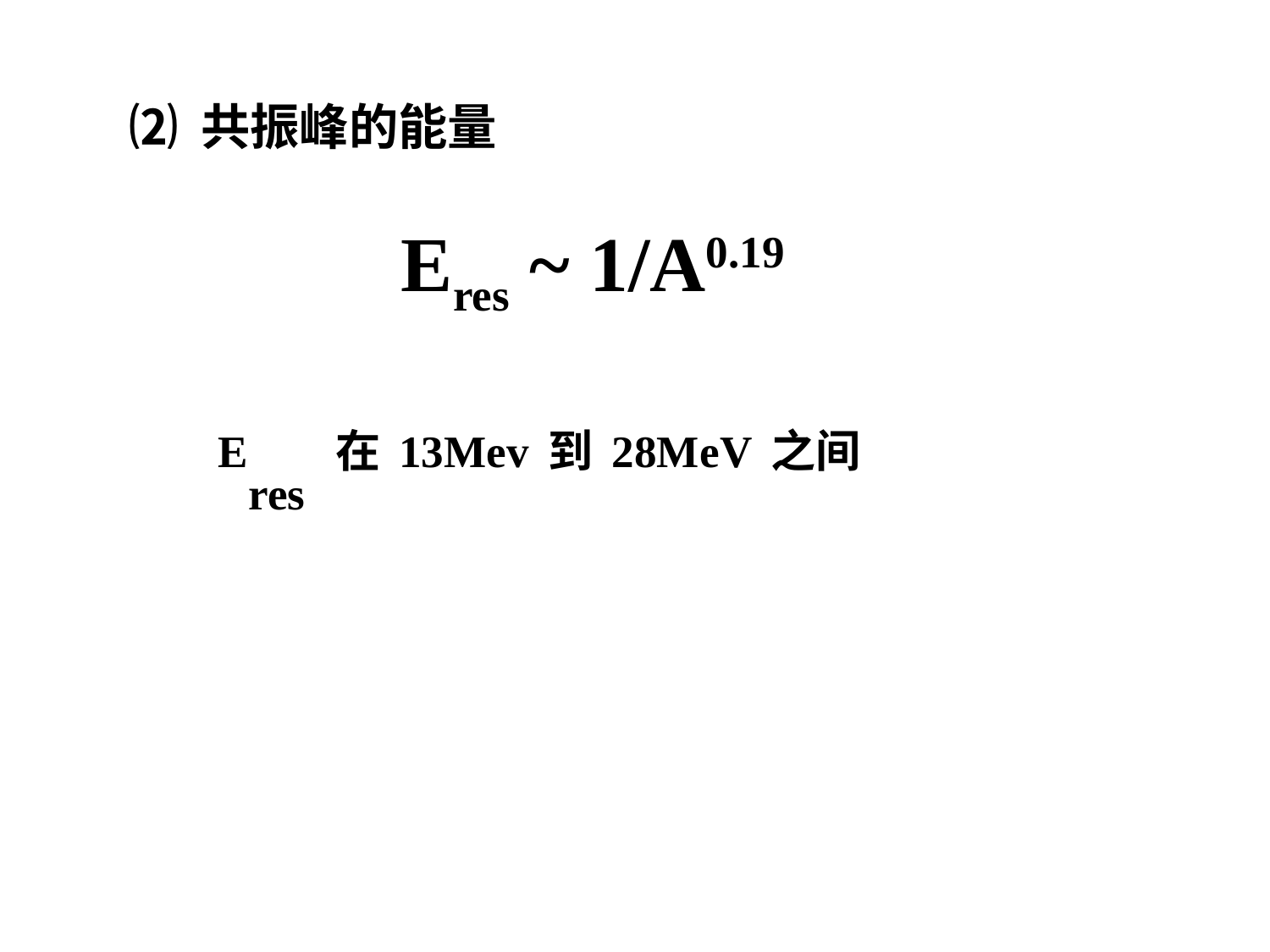

⑵ 共振峰的能量

              Eres ~ 1/A0.19

        Eres 在13Mev到28MeV之间